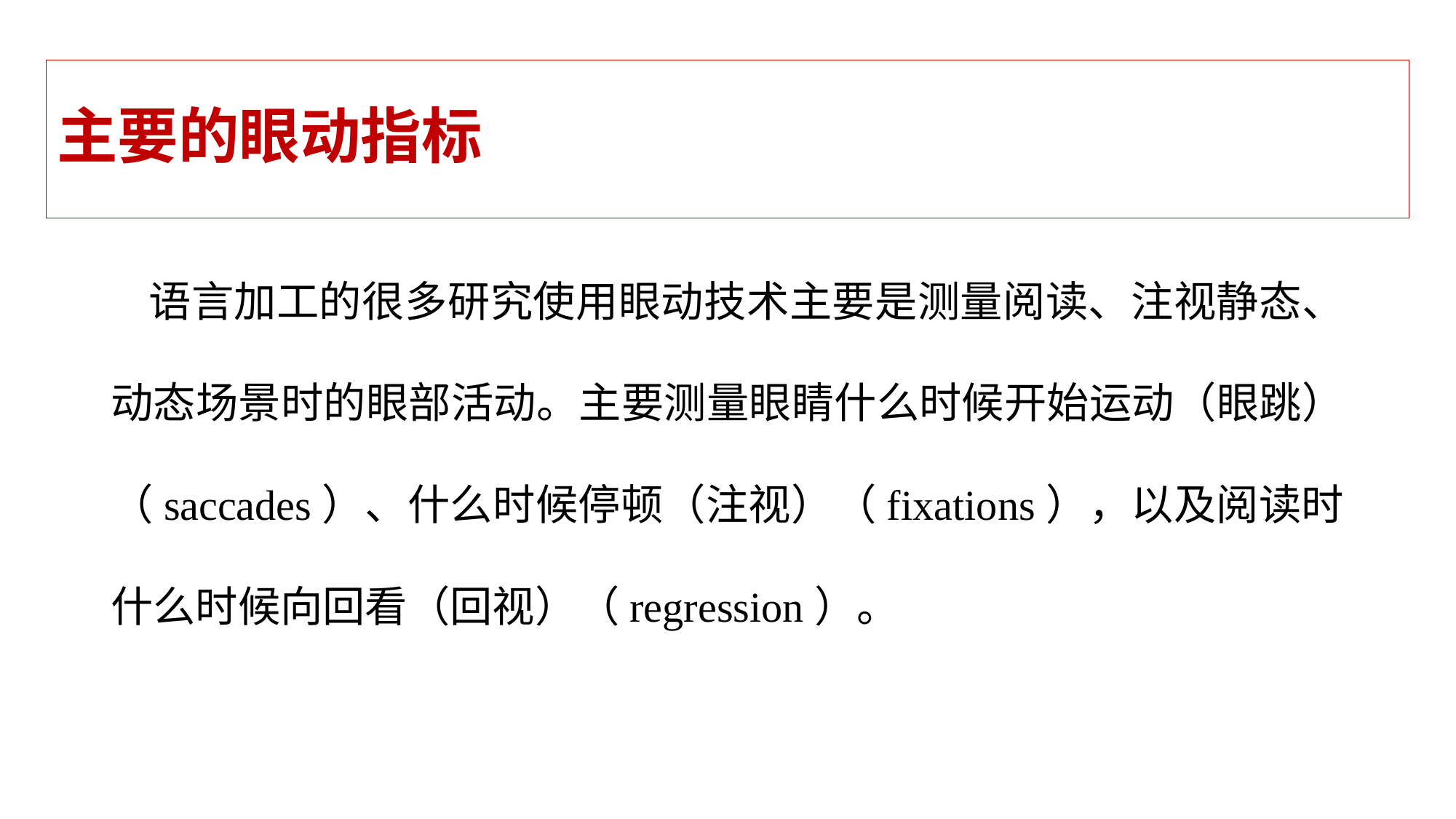

# 主要的眼动指标
    语言加工的很多研究使用眼动技术主要是测量阅读、注视静态、动态场景时的眼部活动。主要测量眼睛什么时候开始运动（眼跳）（saccades）、什么时候停顿（注视）（fixations），以及阅读时什么时候向回看（回视）（regression）。